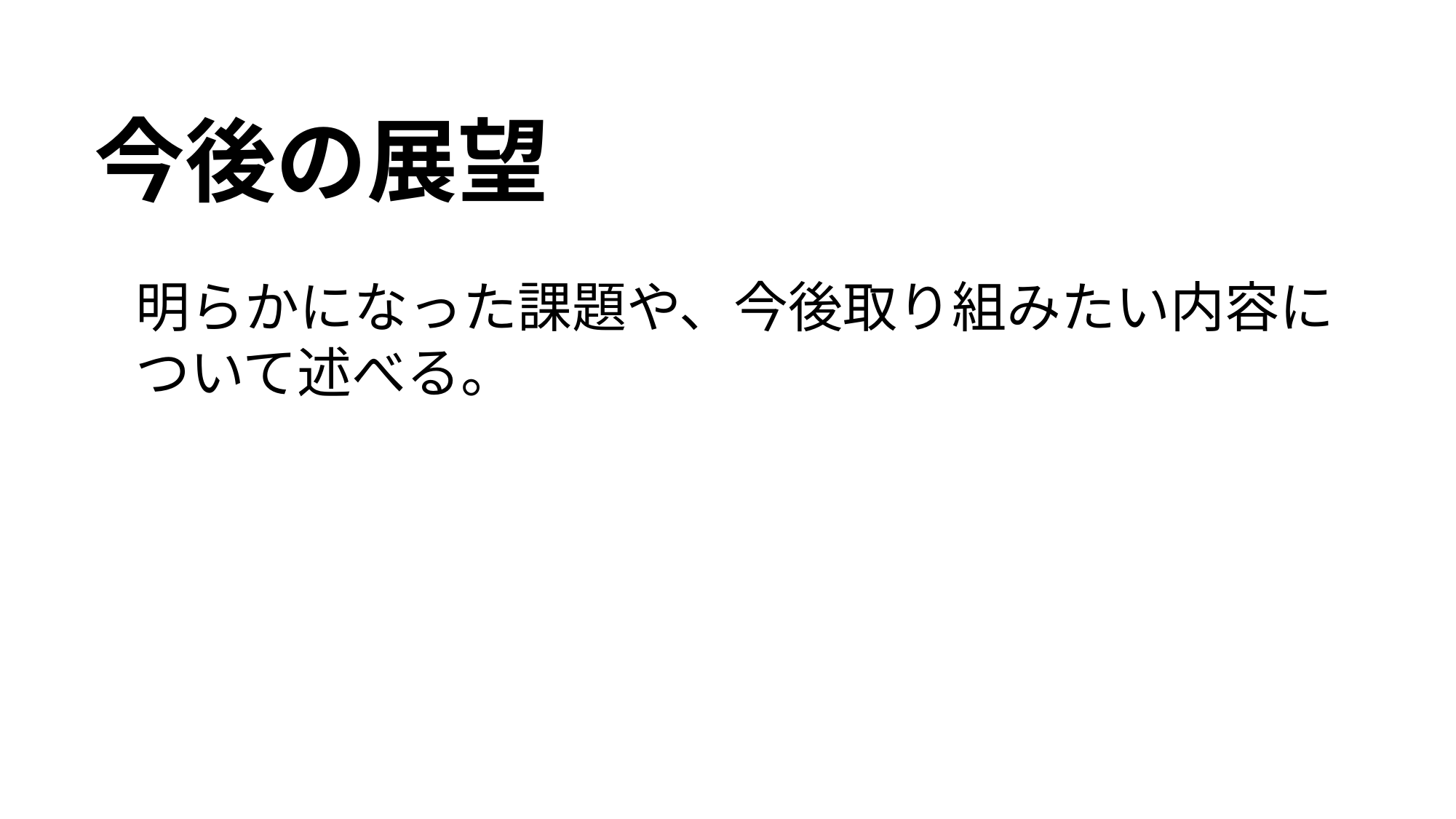

今後の展望
明らかになった課題や、今後取り組みたい内容について述べる。